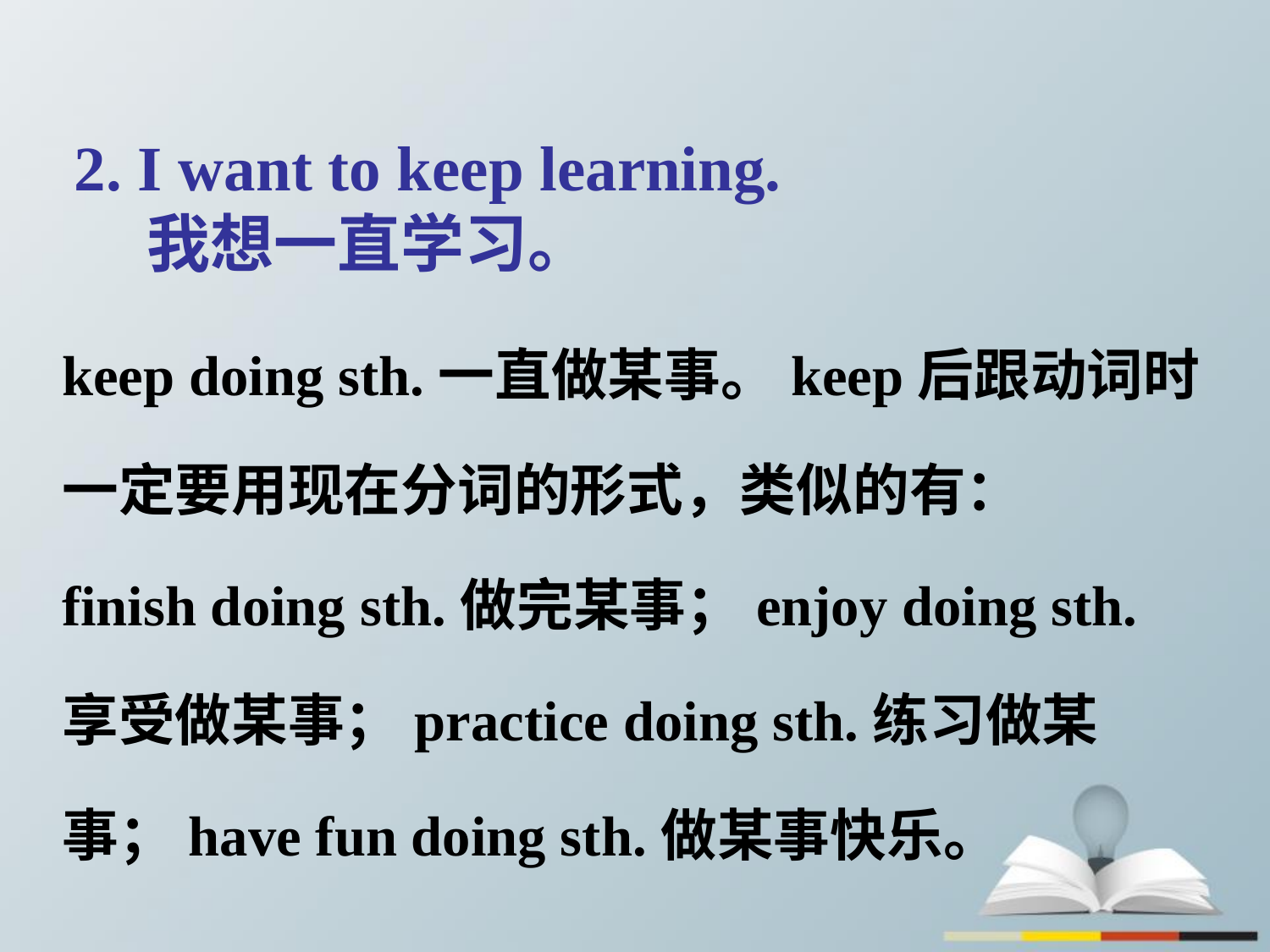

2. I want to keep learning.
    我想一直学习。
keep doing sth.一直做某事。keep后跟动词时一定要用现在分词的形式，类似的有：
finish doing sth.做完某事；enjoy doing sth.享受做某事；practice doing sth.练习做某事；have fun doing sth.做某事快乐。